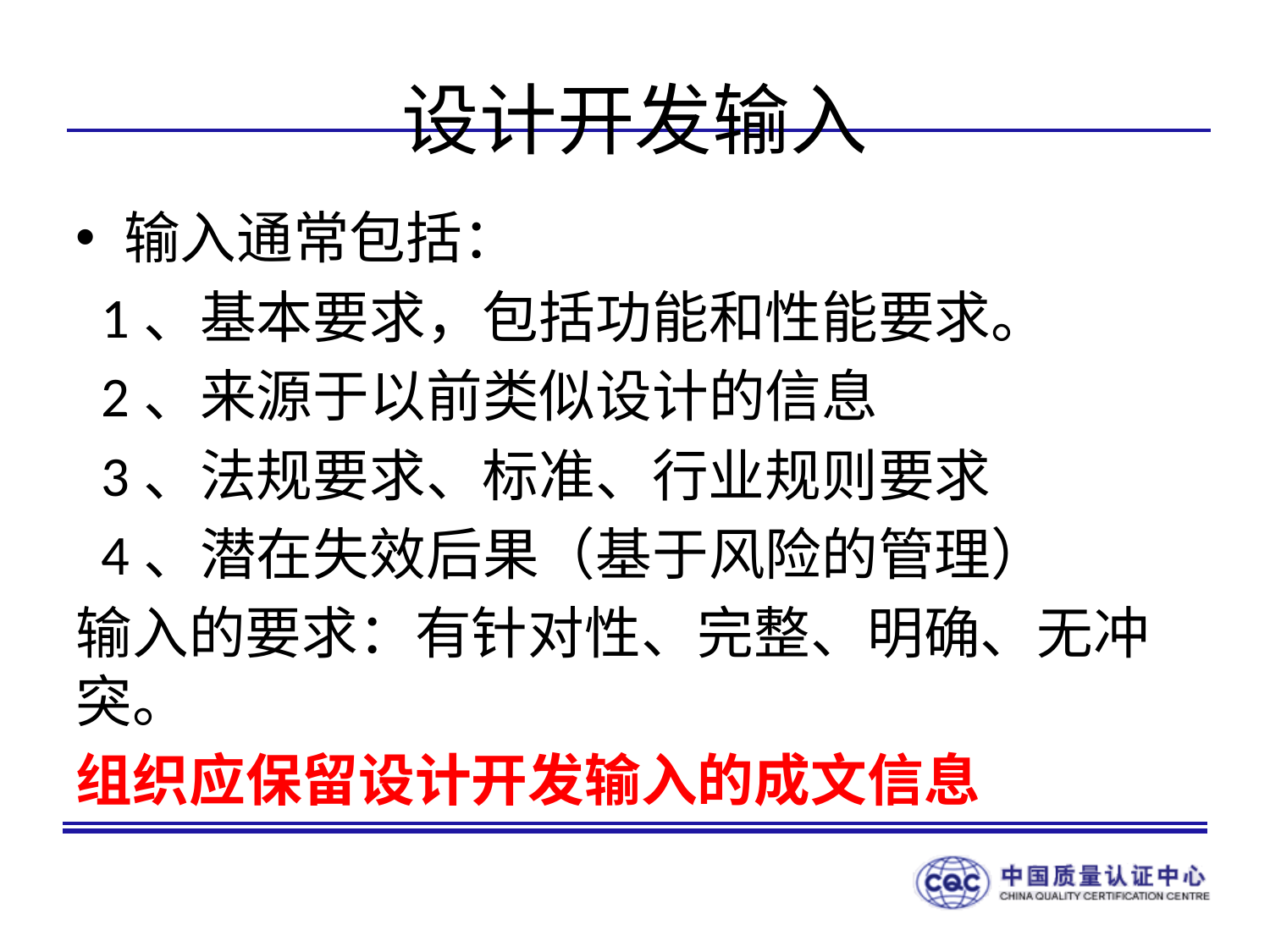

# 设计开发输入
输入通常包括：
  1、基本要求，包括功能和性能要求。
  2、来源于以前类似设计的信息
  3、法规要求、标准、行业规则要求
  4、潜在失效后果（基于风险的管理）
输入的要求：有针对性、完整、明确、无冲突。
组织应保留设计开发输入的成文信息

179